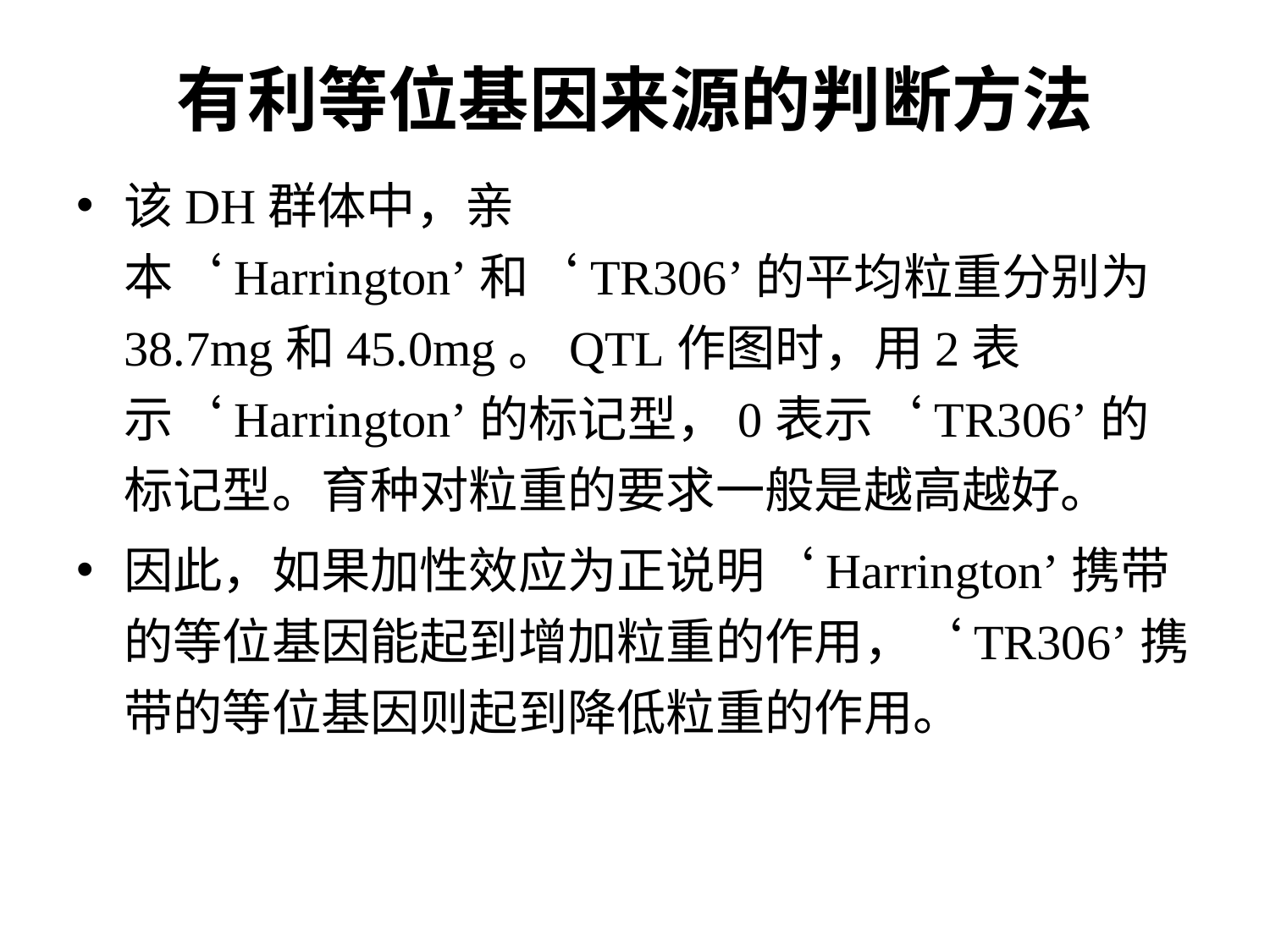

# 有利等位基因来源的判断方法
该DH群体中，亲本‘Harrington’和‘TR306’的平均粒重分别为38.7mg和45.0mg。QTL作图时，用2表示‘Harrington’的标记型，0表示‘TR306’的标记型。育种对粒重的要求一般是越高越好。
因此，如果加性效应为正说明‘Harrington’携带的等位基因能起到增加粒重的作用，‘TR306’携带的等位基因则起到降低粒重的作用。